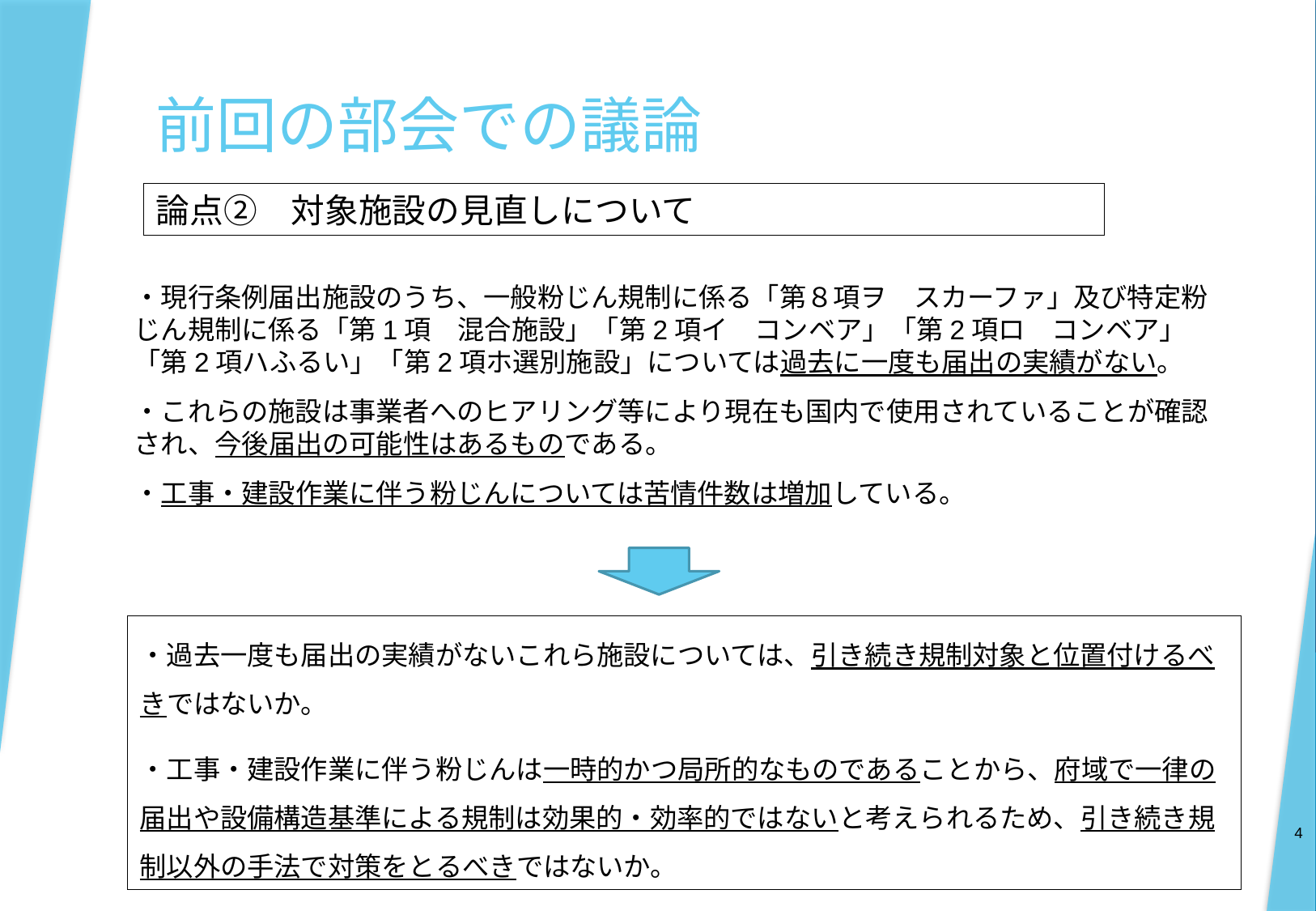

# 前回の部会での議論
論点②　対象施設の見直しについて
・現行条例届出施設のうち、一般粉じん規制に係る「第８項ヲ　スカーファ」及び特定粉じん規制に係る「第1項　混合施設」「第2項イ　コンベア」「第2項ロ　コンベア」「第2項ハふるい」「第2項ホ選別施設」については過去に一度も届出の実績がない。
・これらの施設は事業者へのヒアリング等により現在も国内で使用されていることが確認され、今後届出の可能性はあるものである。
・工事・建設作業に伴う粉じんについては苦情件数は増加している。

・過去一度も届出の実績がないこれら施設については、引き続き規制対象と位置付けるべきではないか。
・工事・建設作業に伴う粉じんは一時的かつ局所的なものであることから、府域で一律の届出や設備構造基準による規制は効果的・効率的ではないと考えられるため、引き続き規制以外の手法で対策をとるべきではないか。
4